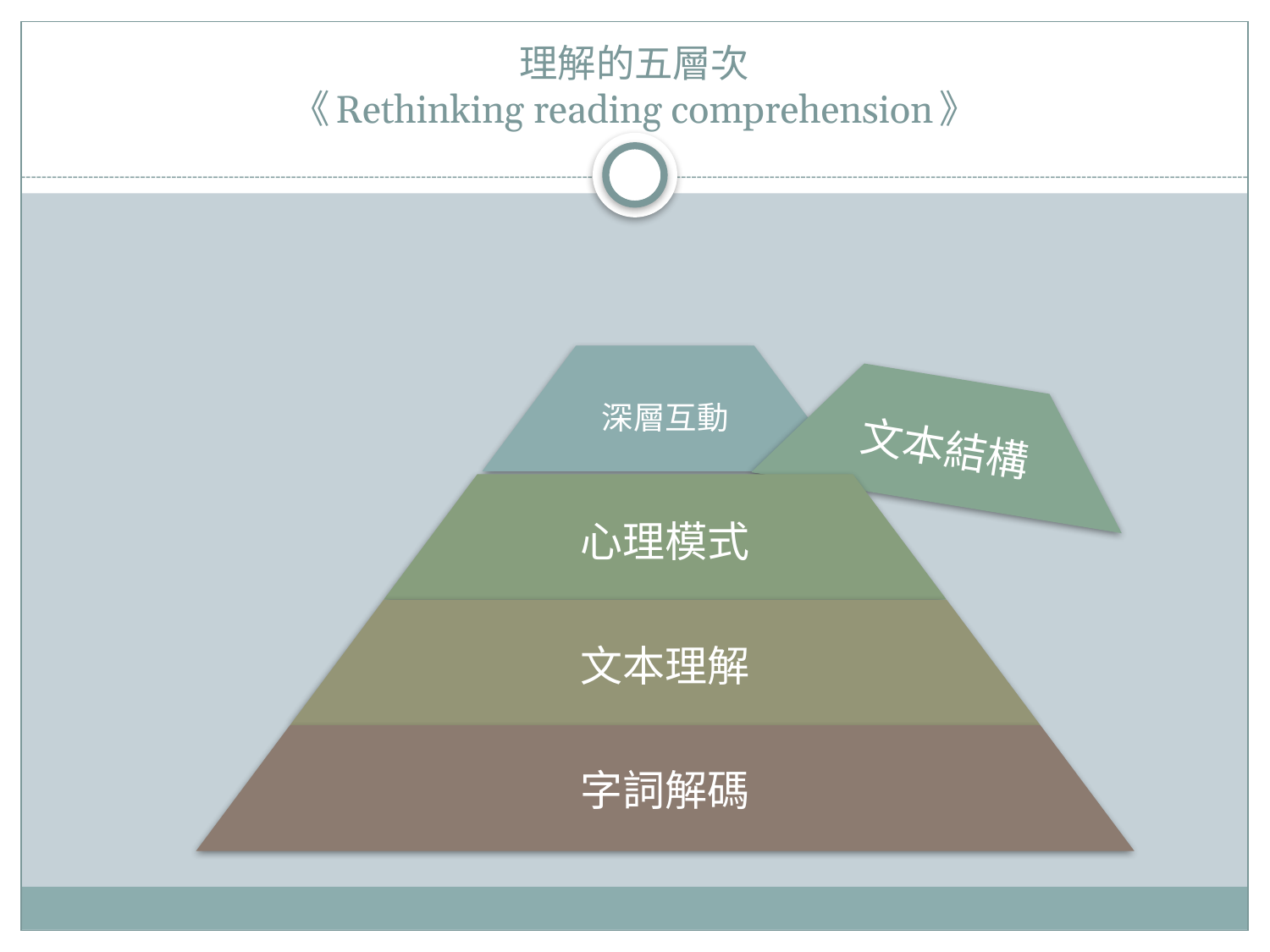

# 理解的五層次 《Rethinking reading comprehension》
深層互動
文本結構
心理模式
文本理解
字詞解碼